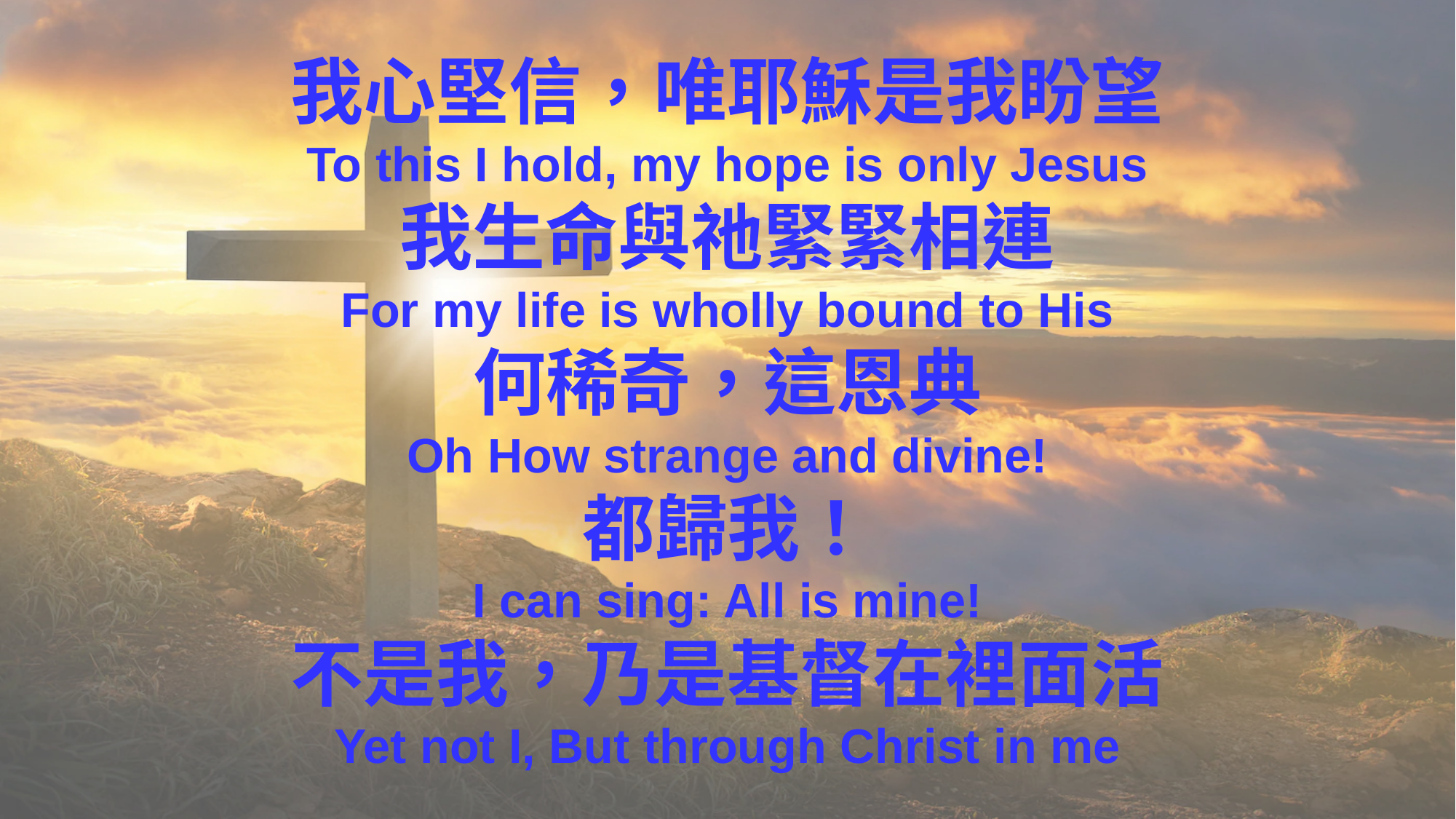

我心堅信，唯耶穌是我盼望
To this I hold, my hope is only Jesus
我生命與祂緊緊相連
For my life is wholly bound to His
何稀奇，這恩典
Oh How strange and divine!
都歸我！
I can sing: All is mine!
不是我，乃是基督在裡面活
Yet not I, But through Christ in me